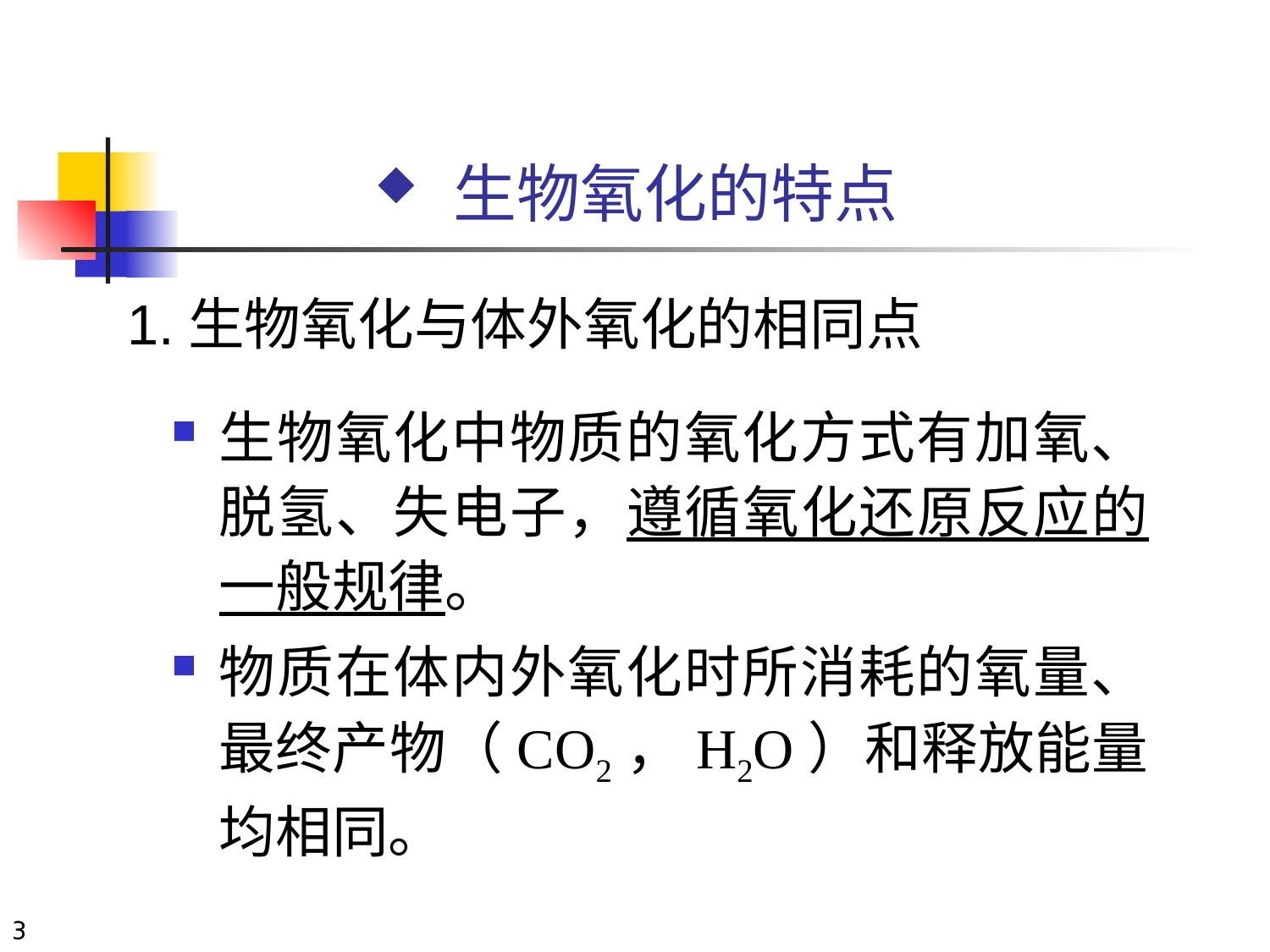

生物氧化的特点
# 1.生物氧化与体外氧化的相同点
生物氧化中物质的氧化方式有加氧、脱氢、失电子，遵循氧化还原反应的一般规律。
物质在体内外氧化时所消耗的氧量、最终产物（CO2，H2O）和释放能量均相同。
3